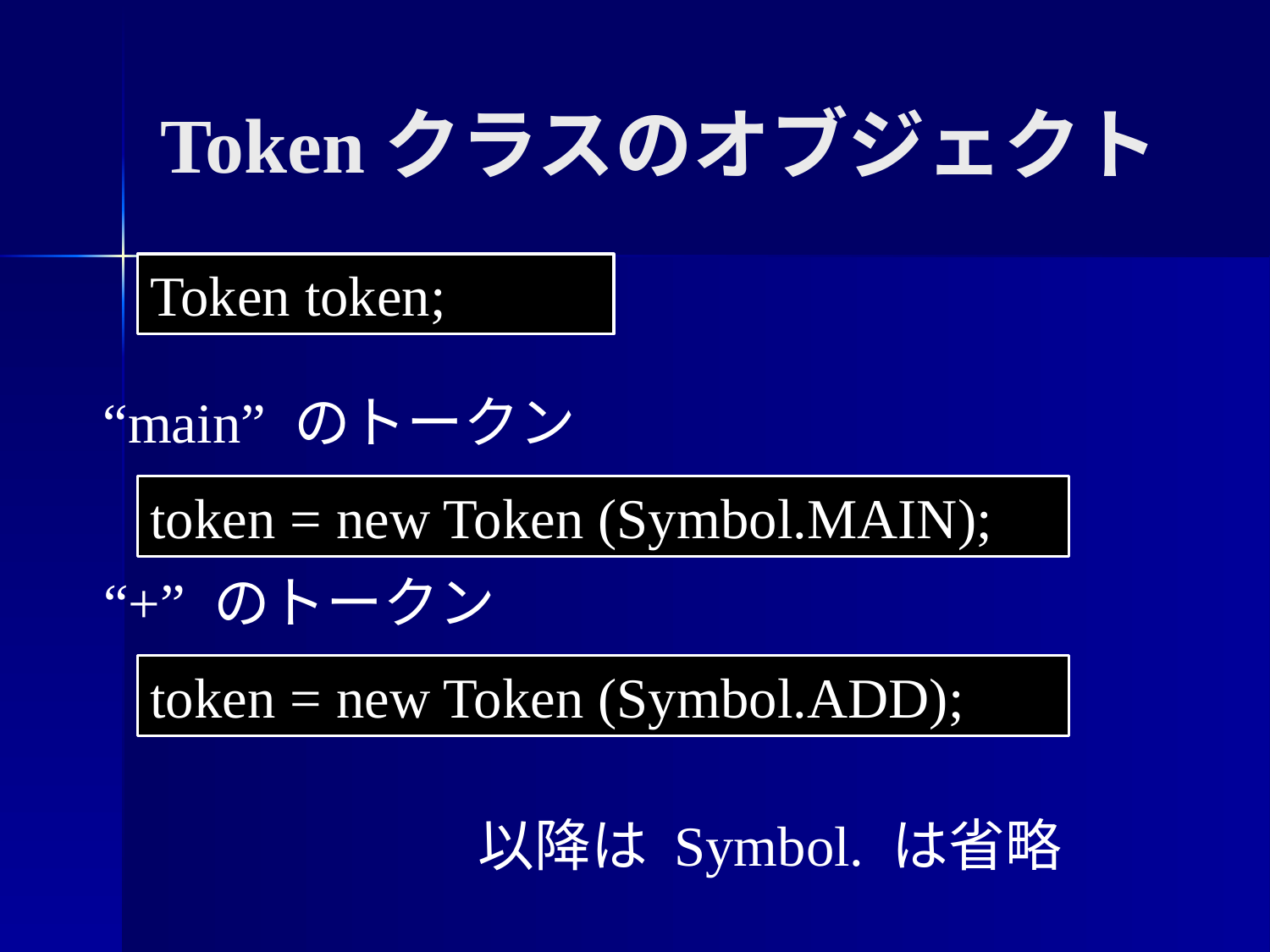

# Tokenクラスのオブジェクト
Token token;
“main” のトークン
token = new Token (Symbol.MAIN);
“+” のトークン
token = new Token (Symbol.ADD);
以降は Symbol. は省略